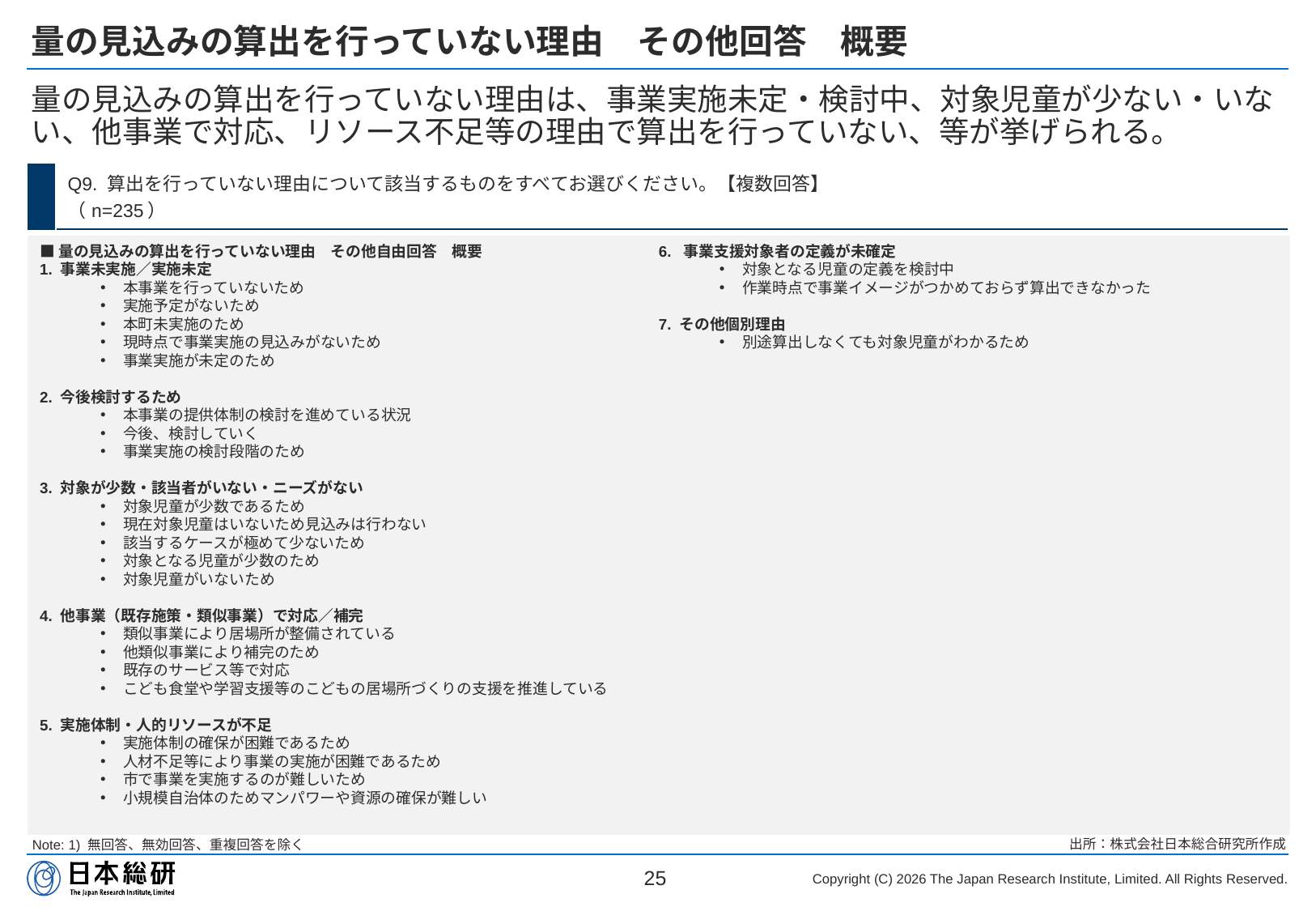

# 量の見込みの算出を行っていない理由　その他回答　概要
量の見込みの算出を行っていない理由は、事業実施未定・検討中、対象児童が少ない・いない、他事業で対応、リソース不足等の理由で算出を行っていない、等が挙げられる。
|  | Q9. 算出を行っていない理由について該当するものをすべてお選びください。【複数回答】 （n=235） |
| --- | --- |
■量の見込みの算出を行っていない理由　その他自由回答　概要
1. 事業未実施／実施未定
本事業を行っていないため
実施予定がないため
本町未実施のため
現時点で事業実施の見込みがないため
事業実施が未定のため

2. 今後検討するため
本事業の提供体制の検討を進めている状況
今後、検討していく
事業実施の検討段階のため

3. 対象が少数・該当者がいない・ニーズがない
対象児童が少数であるため
現在対象児童はいないため見込みは行わない
該当するケースが極めて少ないため
対象となる児童が少数のため
対象児童がいないため

4. 他事業（既存施策・類似事業）で対応／補完
類似事業により居場所が整備されている
他類似事業により補完のため
既存のサービス等で対応
こども食堂や学習支援等のこどもの居場所づくりの支援を推進している

5. 実施体制・人的リソースが不足
実施体制の確保が困難であるため
人材不足等により事業の実施が困難であるため
市で事業を実施するのが難しいため
小規模自治体のためマンパワーや資源の確保が難しい

6.  事業支援対象者の定義が未確定
対象となる児童の定義を検討中
作業時点で事業イメージがつかめておらず算出できなかった

7. その他個別理由
別途算出しなくても対象児童がわかるため

出所：株式会社日本総合研究所作成
Note: 1) 無回答、無効回答、重複回答を除く